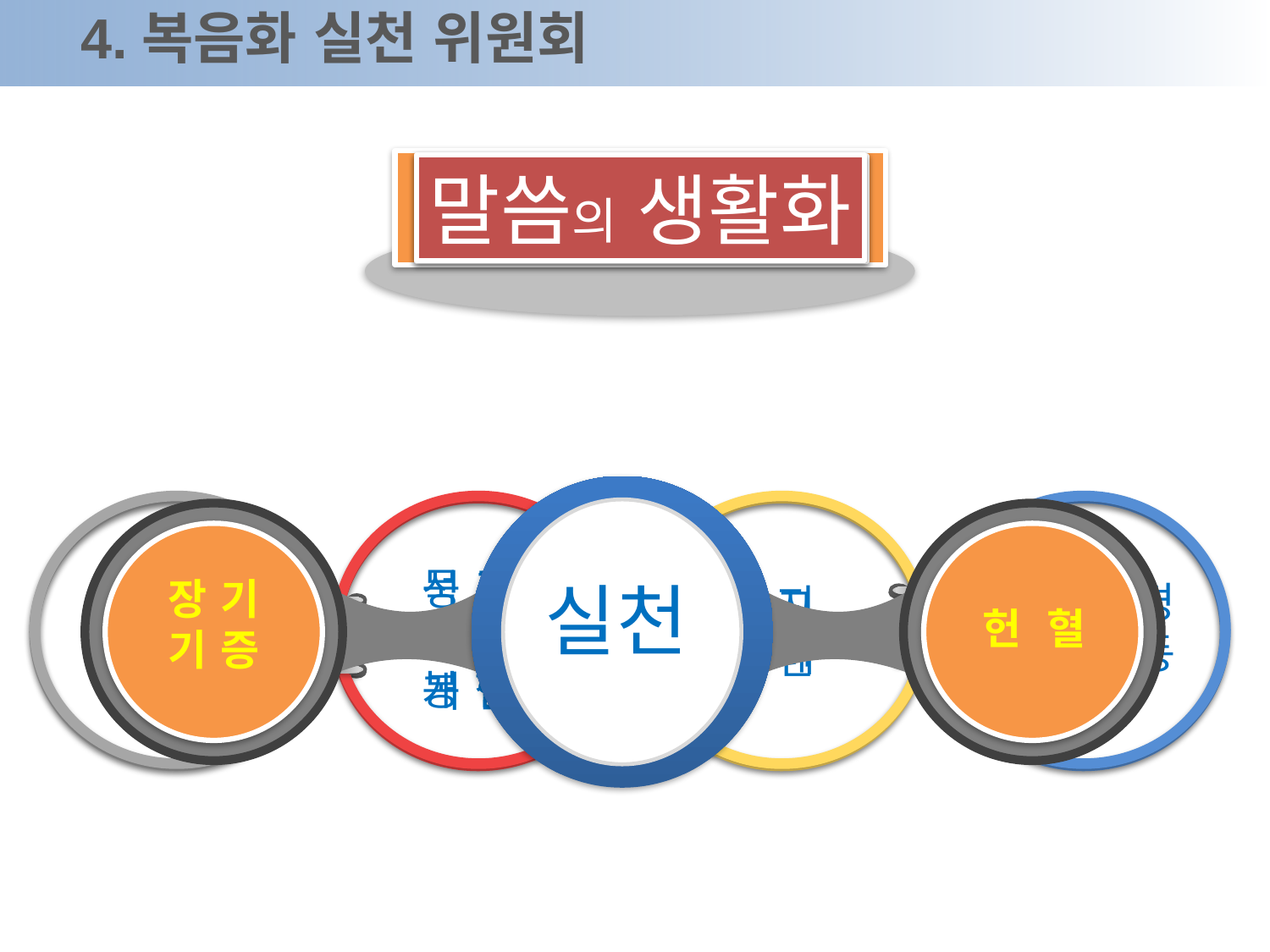

4.복음화 실천 위원회
나 눔 실 천
말씀의 생활화
성찬삶의 변화

실천

장 기
기 증

헌  혈

묵 주
30만단
봉 헌
영 성
특 강
평일미사
참여배가
성 지
순 례

성 경
통독반
개 설
지역환경
정화활동
성경
이어쓰기
입 교
권 면